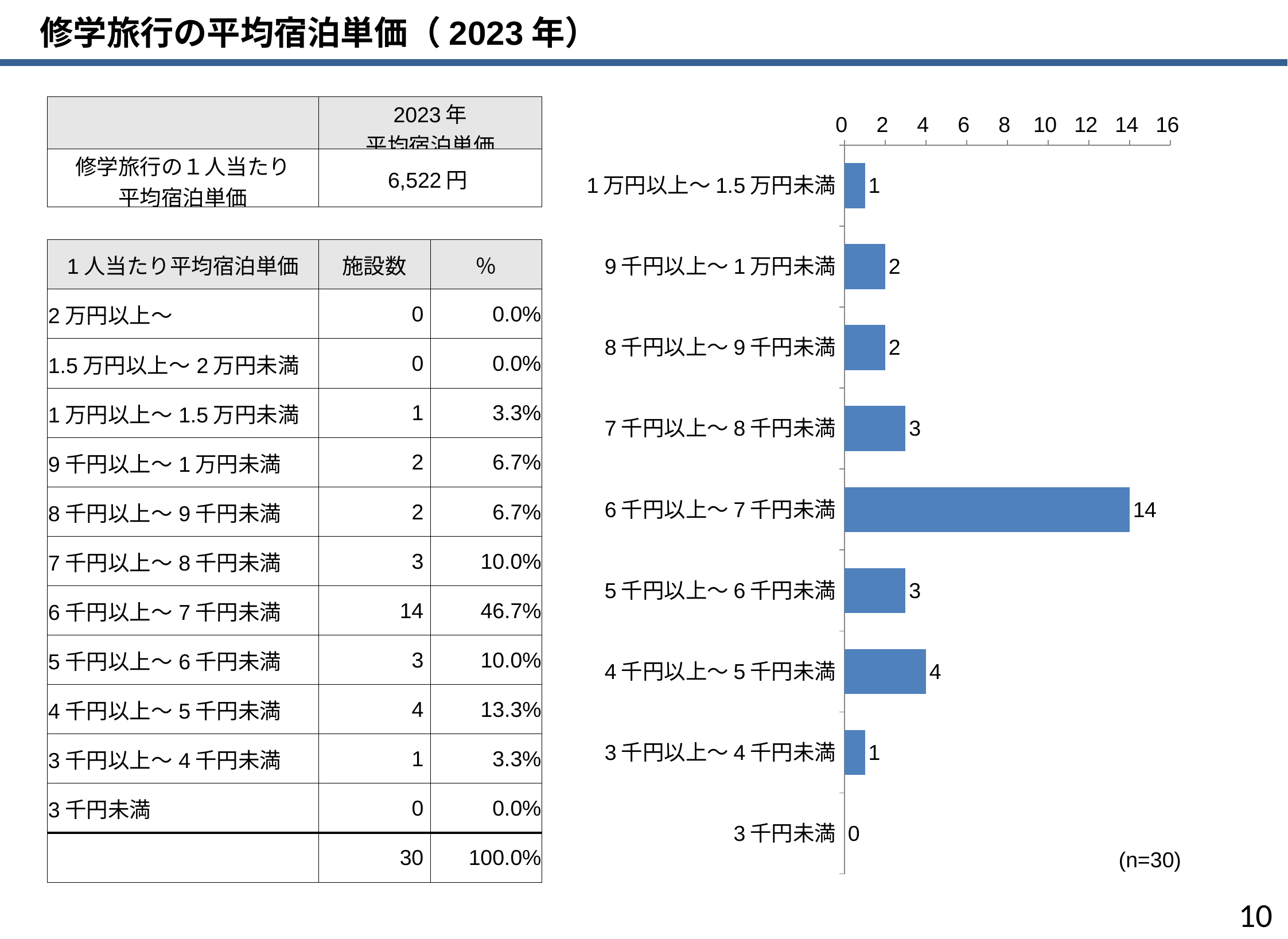

修学旅行の平均宿泊単価（2023年）
|  | 2023年 平均宿泊単価 |
| --- | --- |
| 修学旅行の１人当たり 平均宿泊単価 | 6,522円 |

### Chart

| Category |  |
|---|---|
| 1万円以上～1.5万円未満 | 1.0 |
| 9千円以上～1万円未満 | 2.0 |
| 8千円以上～9千円未満 | 2.0 |
| 7千円以上～8千円未満 | 3.0 |
| 6千円以上～7千円未満 | 14.0 |
| 5千円以上～6千円未満 | 3.0 |
| 4千円以上～5千円未満 | 4.0 |
| 3千円以上～4千円未満 | 1.0 |
| 3千円未満 | 0.0 |
| 1人当たり平均宿泊単価 | 施設数 | ％ |
| --- | --- | --- |
| 2万円以上～ | 0 | 0.0% |
| 1.5万円以上～2万円未満 | 0 | 0.0% |
| 1万円以上～1.5万円未満 | 1 | 3.3% |
| 9千円以上～1万円未満 | 2 | 6.7% |
| 8千円以上～9千円未満 | 2 | 6.7% |
| 7千円以上～8千円未満 | 3 | 10.0% |
| 6千円以上～7千円未満 | 14 | 46.7% |
| 5千円以上～6千円未満 | 3 | 10.0% |
| 4千円以上～5千円未満 | 4 | 13.3% |
| 3千円以上～4千円未満 | 1 | 3.3% |
| 3千円未満 | 0 | 0.0% |
|  | 30 | 100.0% |
(n=30)
10